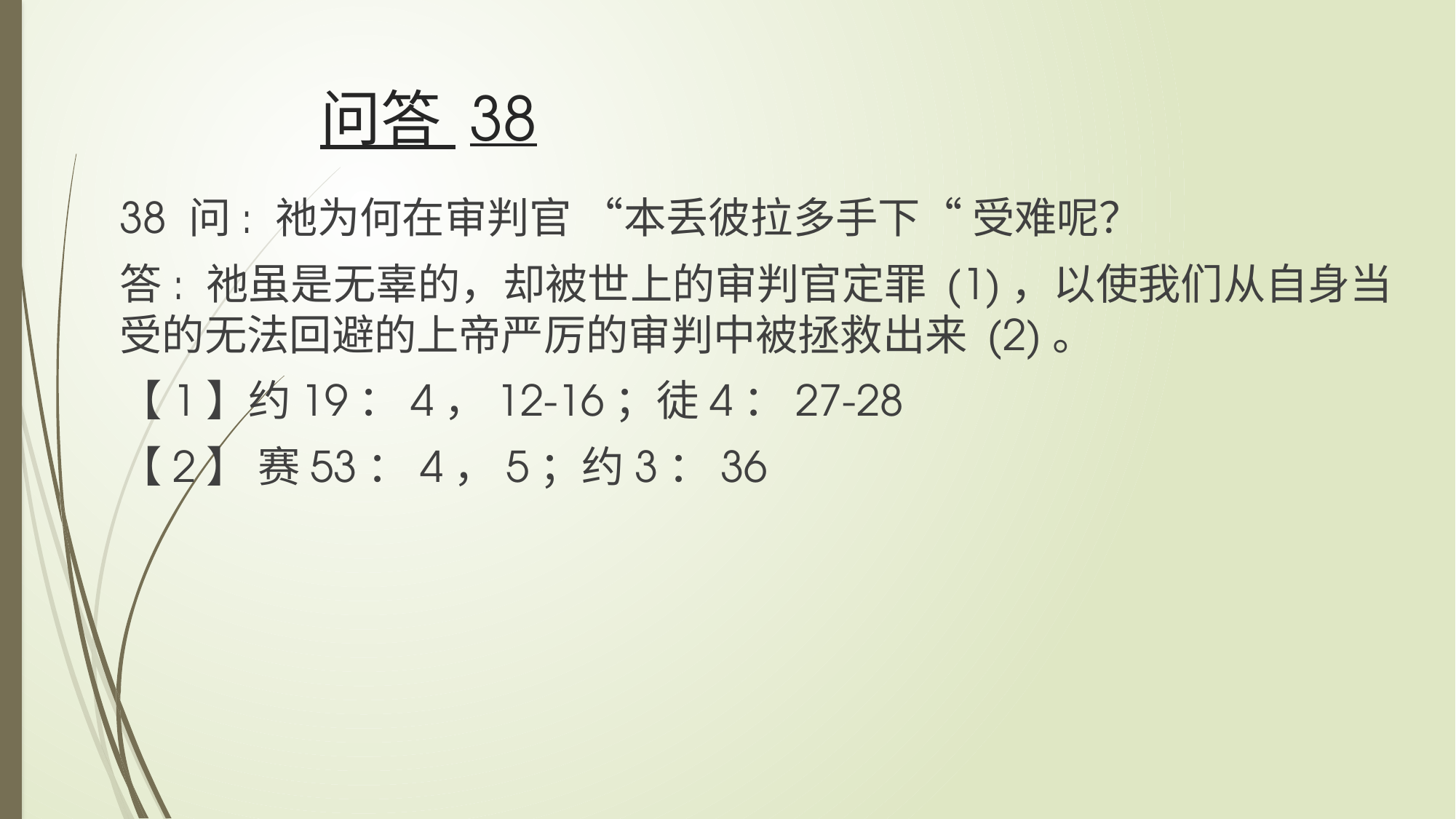

# 问答 38
38 问: 祂为何在审判官 “本丢彼拉多手下“ 受难呢？
答: 祂虽是无辜的，却被世上的审判官定罪 (1)，以使我们从自身当受的无法回避的上帝严厉的审判中被拯救出来 (2)。
【1】约19：4，12-16；徒4：27-28
【2】 赛53：4，5；约3：36